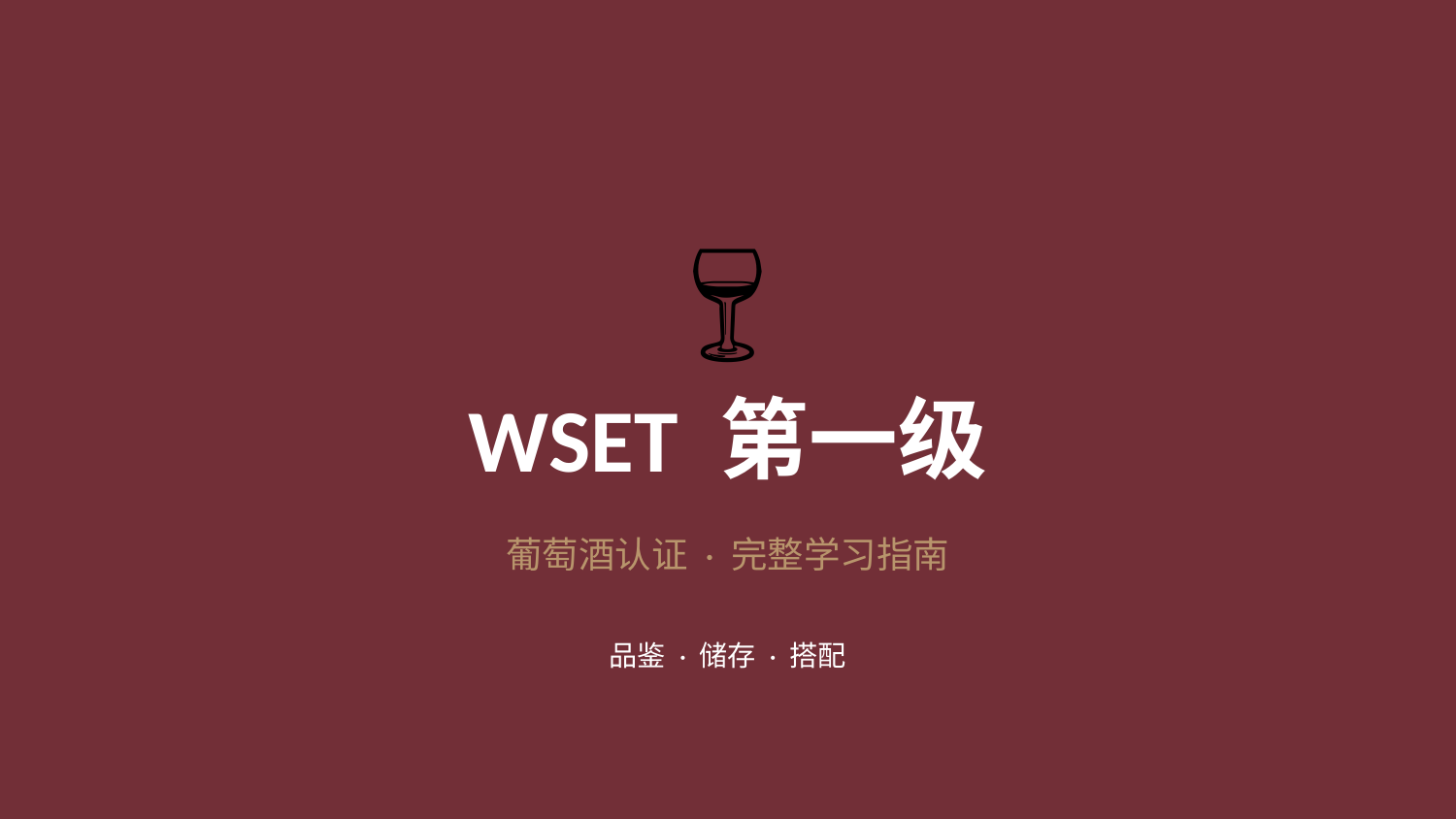

🍷
WSET 第一级
葡萄酒认证 · 完整学习指南
品鉴 · 储存 · 搭配
第九版 · 2012